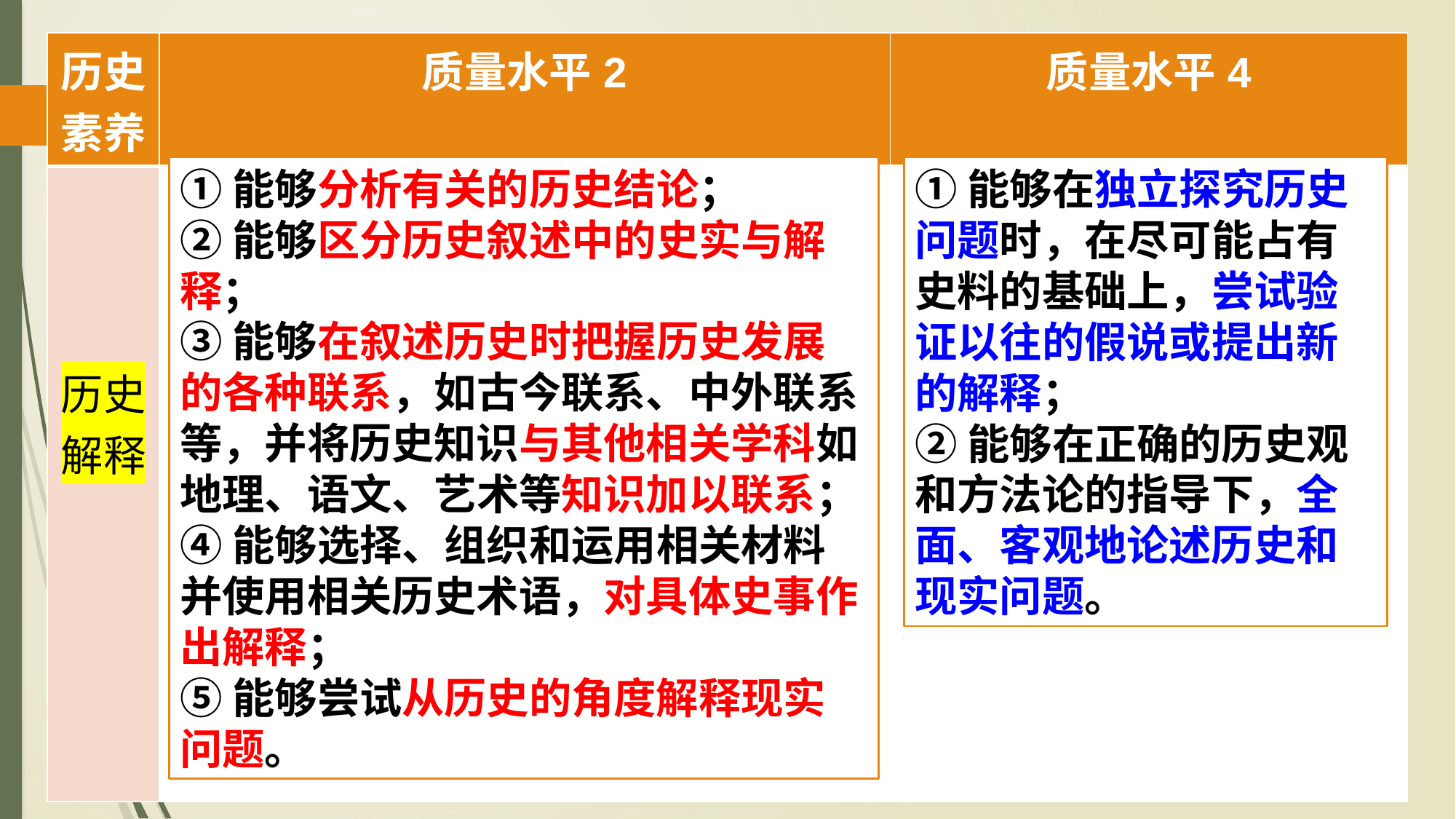

| 历史素养 | 质量水平2 | 质量水平4 |
| --- | --- | --- |
| 历史解释 |  |  |
①能够分析有关的历史结论；
②能够区分历史叙述中的史实与解释；
③能够在叙述历史时把握历史发展的各种联系，如古今联系、中外联系等，并将历史知识与其他相关学科如地理、语文、艺术等知识加以联系；
④能够选择、组织和运用相关材料并使用相关历史术语，对具体史事作出解释；
⑤能够尝试从历史的角度解释现实问题。
①能够在独立探究历史问题时，在尽可能占有史料的基础上，尝试验证以往的假说或提出新的解释；
②能够在正确的历史观和方法论的指导下，全面、客观地论述历史和现实问题。